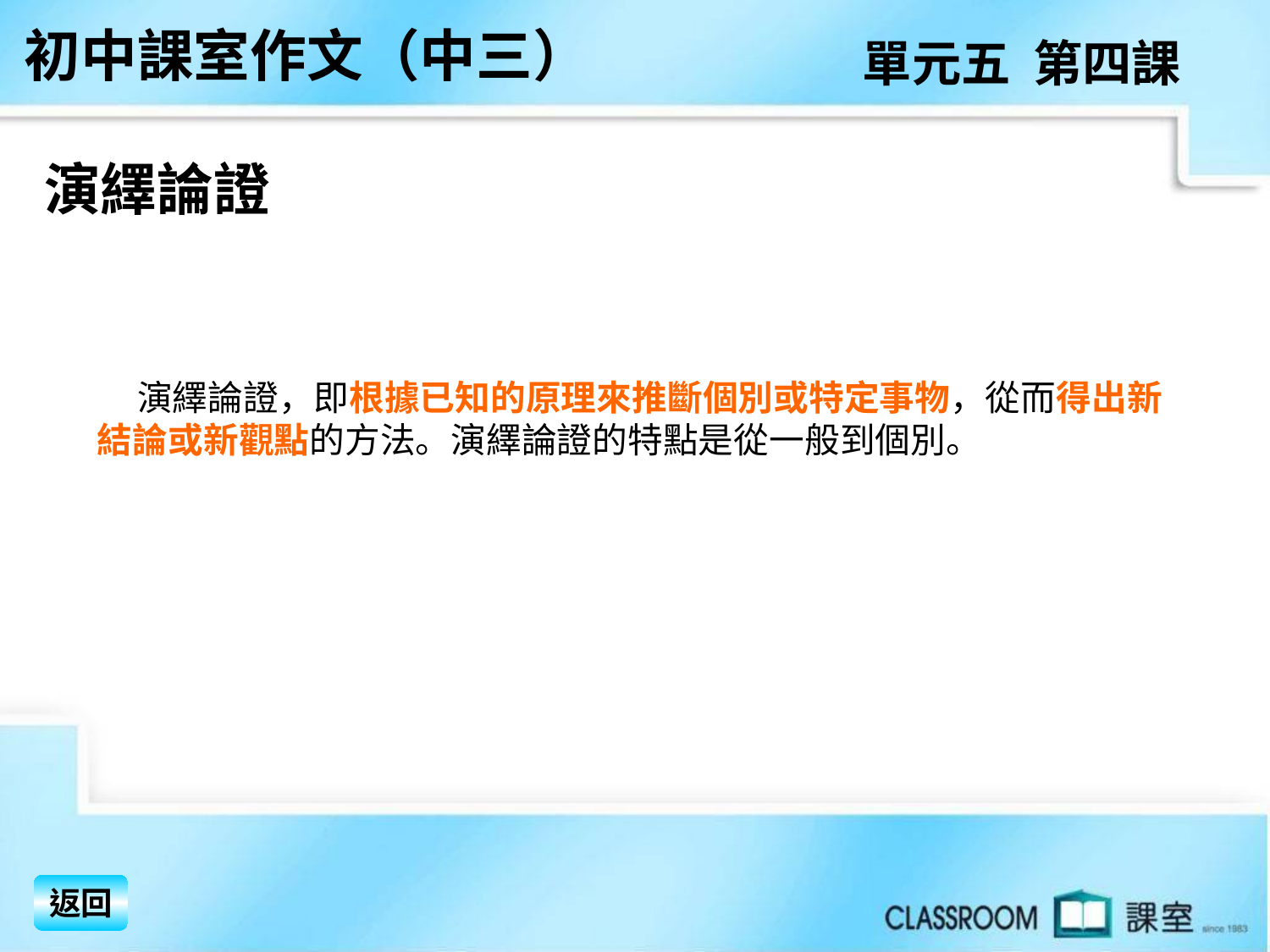

初中課室作文（中三）
單元五  第四課
演繹論證
    演繹論證，即根據已知的原理來推斷個別或特定事物，從而得出新結論或新觀點的方法。演繹論證的特點是從一般到個別。
返回